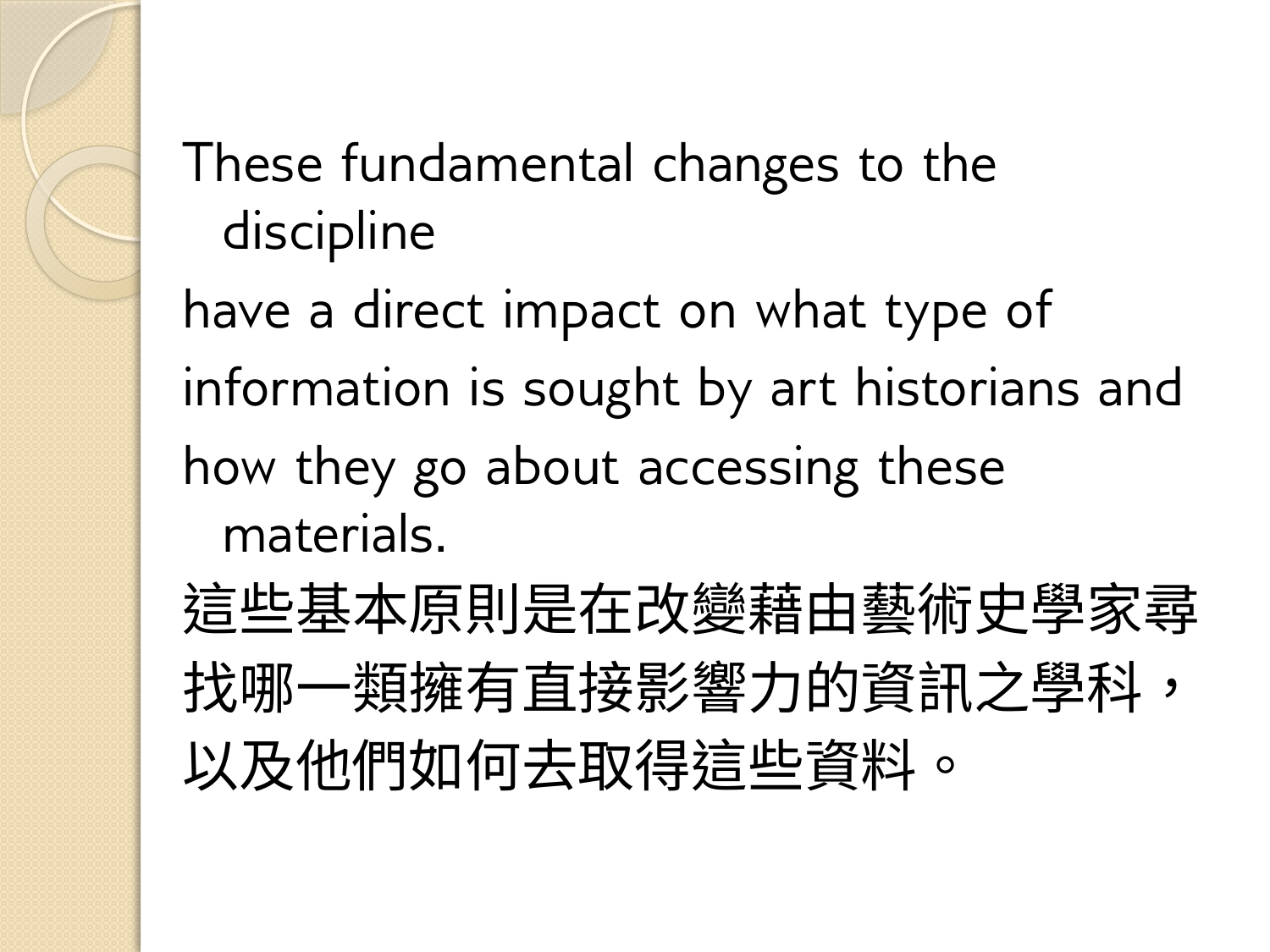

These fundamental changes to the discipline
have a direct impact on what type of
information is sought by art historians and
how they go about accessing these materials.
這些基本原則是在改變藉由藝術史學家尋
找哪一類擁有直接影響力的資訊之學科，
以及他們如何去取得這些資料。